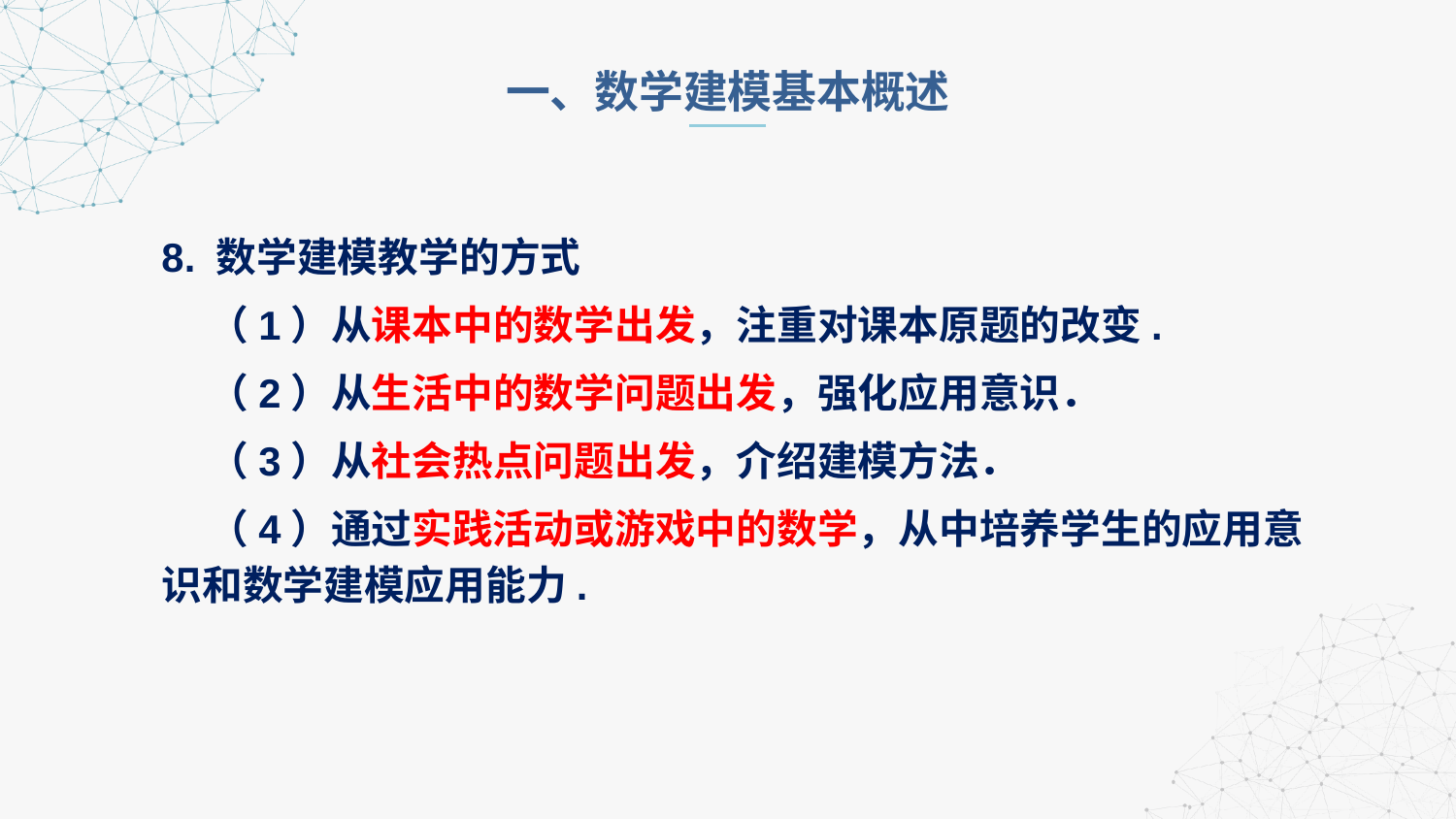

一、数学建模基本概述
8. 数学建模教学的方式
    （1）从课本中的数学出发，注重对课本原题的改变.
    （2）从生活中的数学问题出发，强化应用意识．
    （3）从社会热点问题出发，介绍建模方法．
    （4）通过实践活动或游戏中的数学，从中培养学生的应用意识和数学建模应用能力.